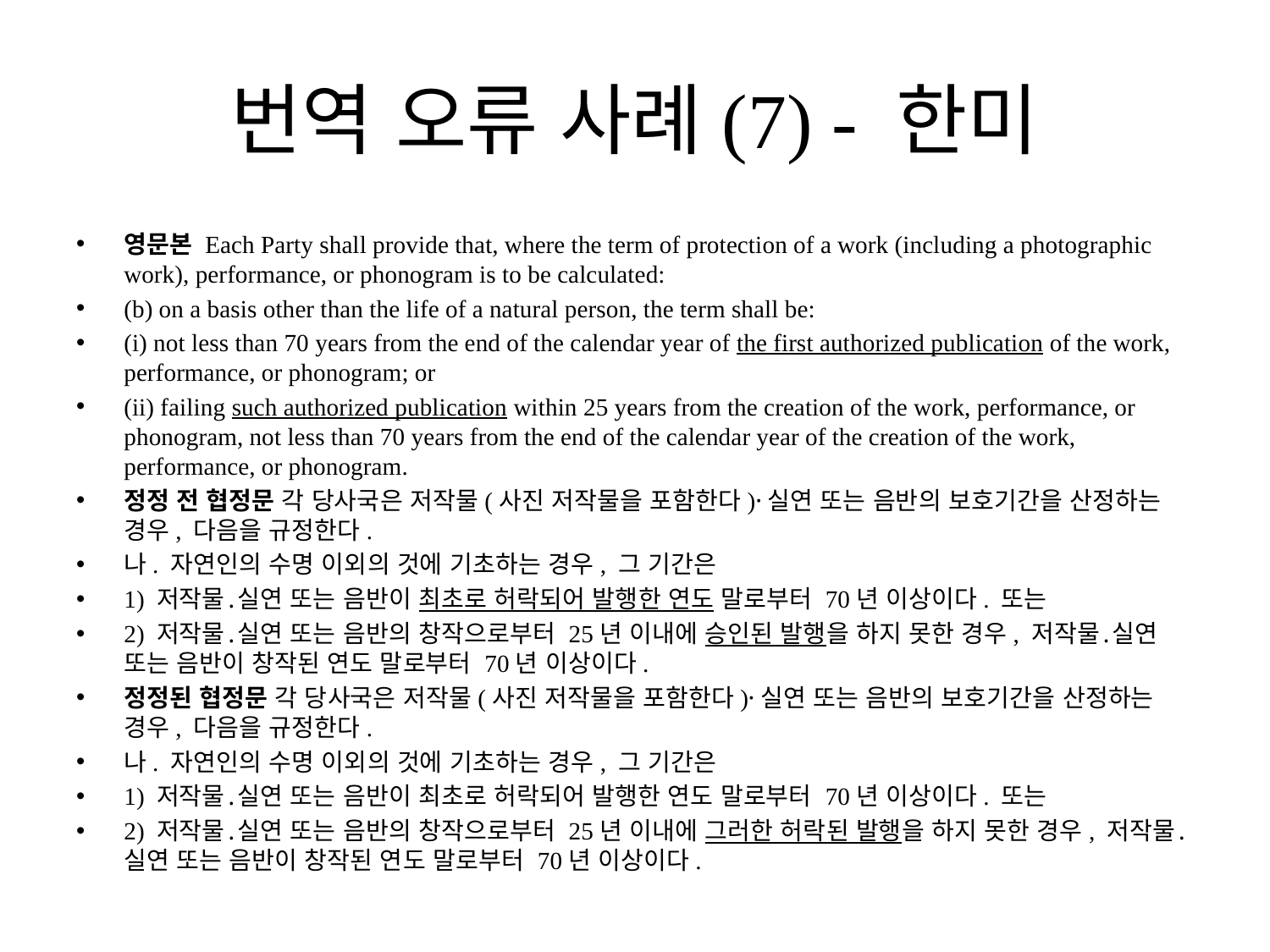

# 번역 오류 사례(7) - 한미
영문본 Each Party shall provide that, where the term of protection of a work (including a photographic work), performance, or phonogram is to be calculated:
(b) on a basis other than the life of a natural person, the term shall be:
(i) not less than 70 years from the end of the calendar year of the first authorized publication of the work, performance, or phonogram; or
(ii) failing such authorized publication within 25 years from the creation of the work, performance, or phonogram, not less than 70 years from the end of the calendar year of the creation of the work, performance, or phonogram.
정정 전 협정문 각 당사국은 저작물(사진 저작물을 포함한다)․실연 또는 음반의 보호기간을 산정하는 경우, 다음을 규정한다.
나. 자연인의 수명 이외의 것에 기초하는 경우, 그 기간은
1) 저작물․실연 또는 음반이 최초로 허락되어 발행한 연도 말로부터 70년 이상이다. 또는
2) 저작물․실연 또는 음반의 창작으로부터 25년 이내에 승인된 발행을 하지 못한 경우, 저작물․실연 또는 음반이 창작된 연도 말로부터 70년 이상이다.
정정된 협정문 각 당사국은 저작물(사진 저작물을 포함한다)․실연 또는 음반의 보호기간을 산정하는 경우, 다음을 규정한다.
나. 자연인의 수명 이외의 것에 기초하는 경우, 그 기간은
1) 저작물․실연 또는 음반이 최초로 허락되어 발행한 연도 말로부터 70년 이상이다. 또는
2) 저작물․실연 또는 음반의 창작으로부터 25년 이내에 그러한 허락된 발행을 하지 못한 경우, 저작물․실연 또는 음반이 창작된 연도 말로부터 70년 이상이다.